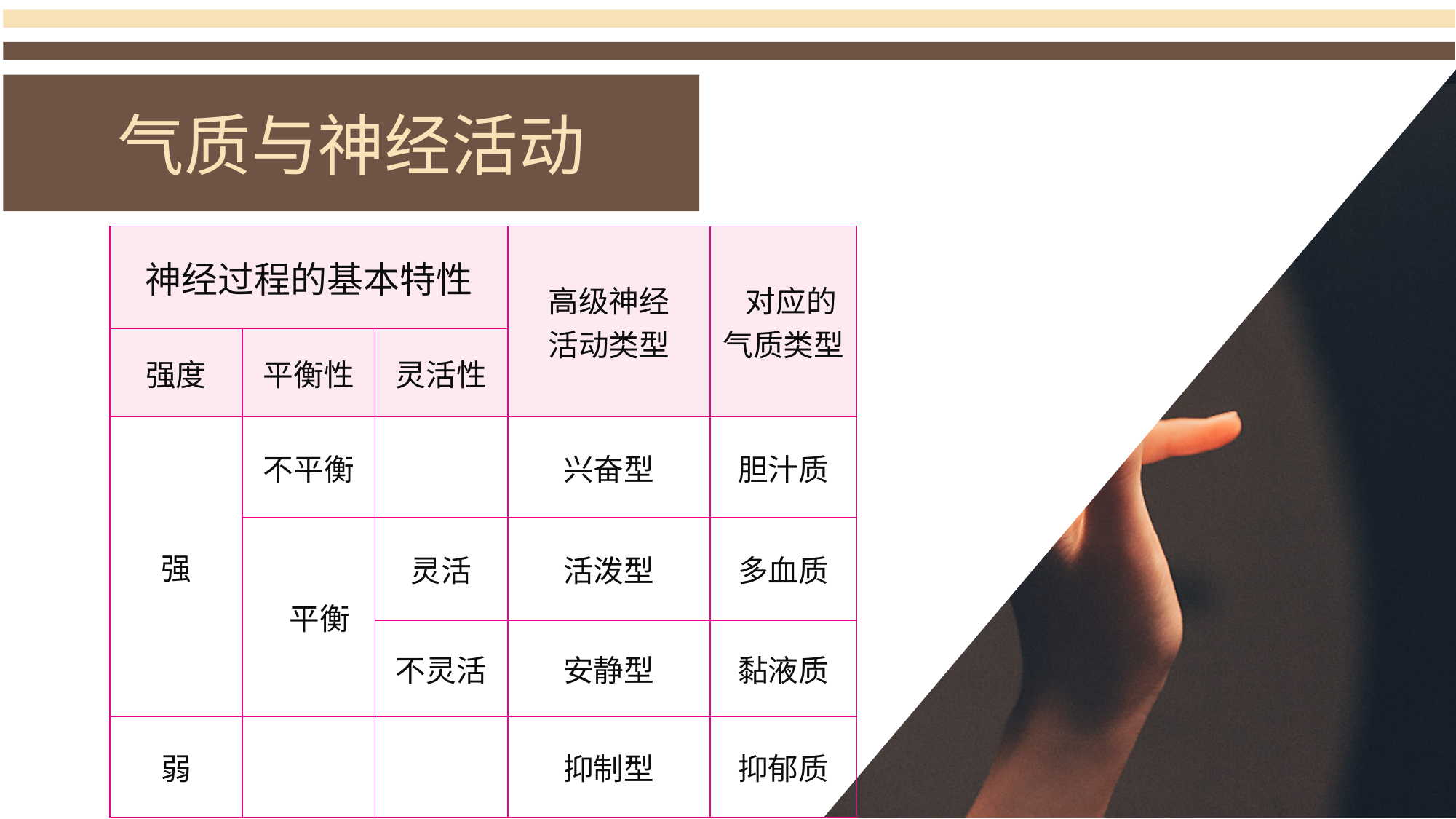

气质与神经活动
| 神经过程的基本特性 |  |  | 高级神经 活动类型 | 对应的 气质类型 |
| --- | --- | --- | --- | --- |
| 强度 | 平衡性 | 灵活性 |  |  |
| 强 | 不平衡 |  | 兴奋型 | 胆汁质 |
|  | 平衡 | 灵活 | 活泼型 | 多血质 |
|  |  | 不灵活 | 安静型 | 黏液质 |
| 弱 |  |  | 抑制型 | 抑郁质 |